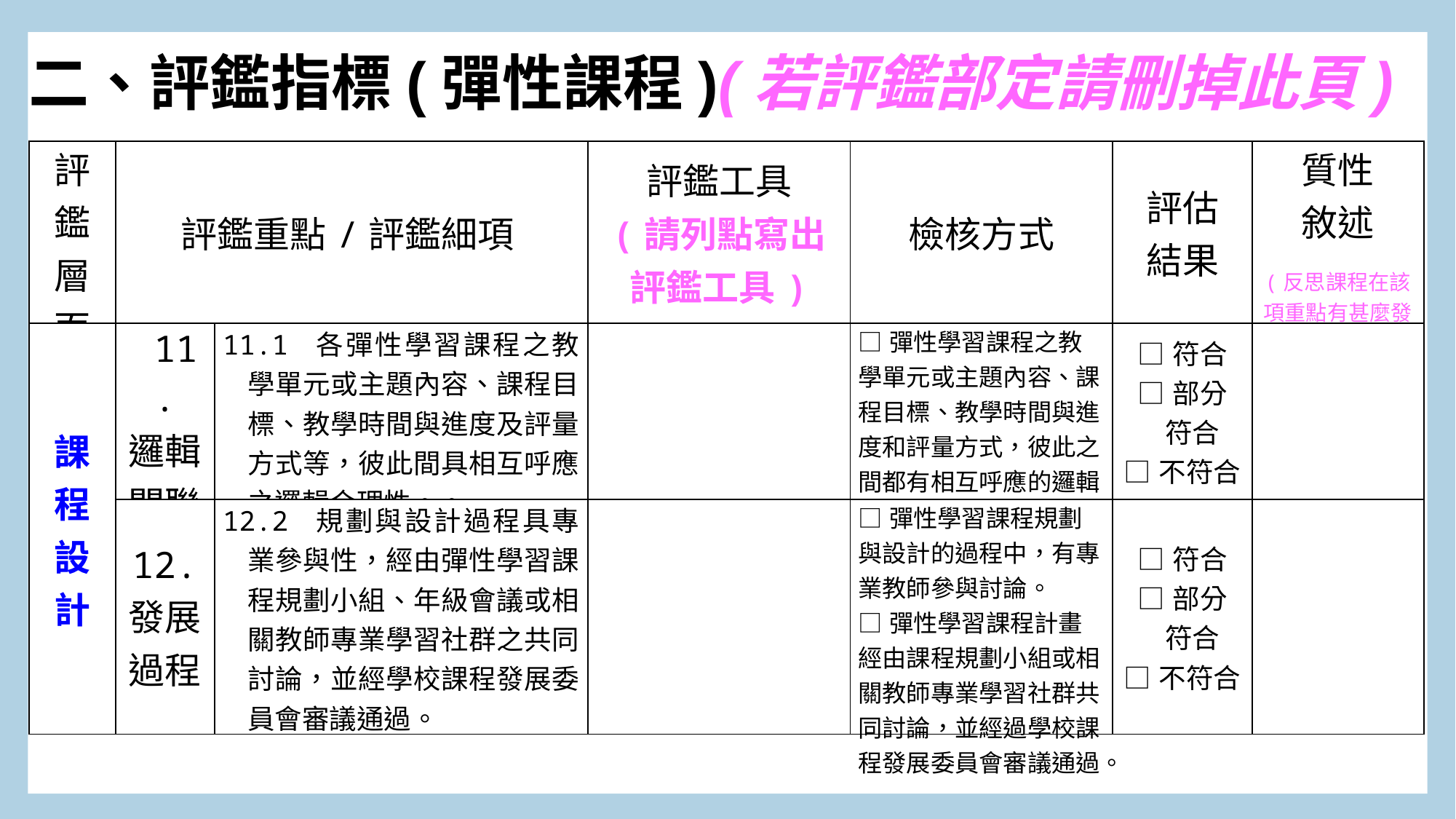

二、評鑑指標(彈性課程)(若評鑑部定請刪掉此頁)
| 評鑑 層面 | 評鑑重點/評鑑細項 |  | 評鑑工具 (請列點寫出評鑑工具) | 檢核方式 | 評估 結果 | 質性 敘述 (反思課程在該項重點有甚麼發現或改進之處) |
| --- | --- | --- | --- | --- | --- | --- |
| 課 程 設 計 | 11. 邏輯關聯 | 11.1 各彈性學習課程之教學單元或主題內容、課程目標、教學時間與進度及評量方式等，彼此間具相互呼應之邏輯合理性。。 |  | □彈性學習課程之教學單元或主題內容、課程目標、教學時間與進度和評量方式，彼此之間都有相互呼應的邏輯性與合理性。 | □符合 □部分 符合 □不符合 |  |
|  | 12. 發展過程 | 12.2 規劃與設計過程具專業參與性，經由彈性學習課程規劃小組、年級會議或相關教師專業學習社群之共同討論，並經學校課程發展委員會審議通過。 |  | □彈性學習課程規劃與設計的過程中，有專業教師參與討論。 □彈性學習課程計畫經由課程規劃小組或相關教師專業學習社群共同討論，並經過學校課程發展委員會審議通過。 | □符合 □部分 符合 □不符合 |  |